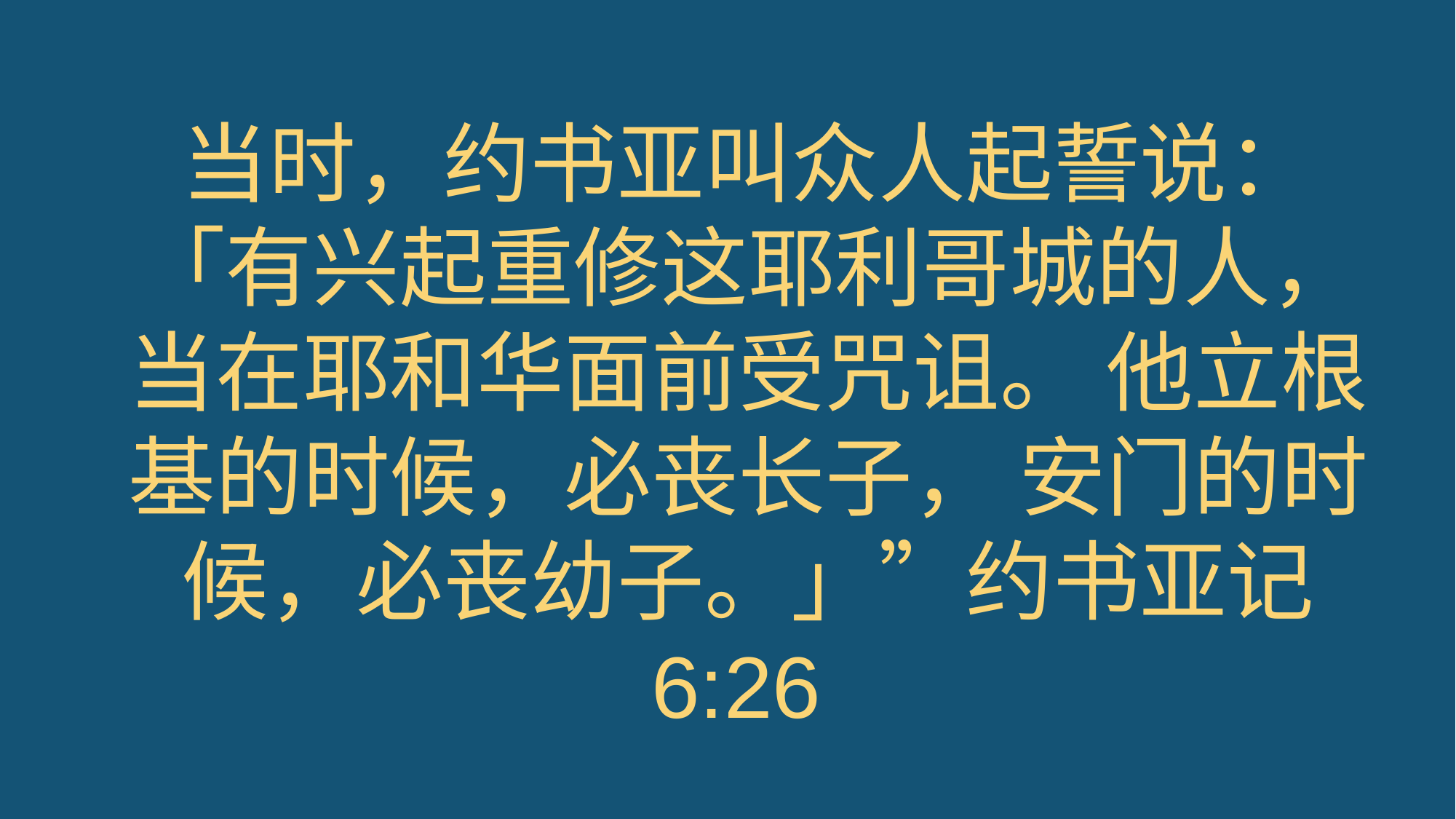

# 当时，约书亚叫众人起誓说：「有兴起重修这耶利哥城的人，当在耶和华面前受咒诅。 他立根基的时候，必丧长子， 安门的时候，必丧幼子。」”约书亚记 6:26